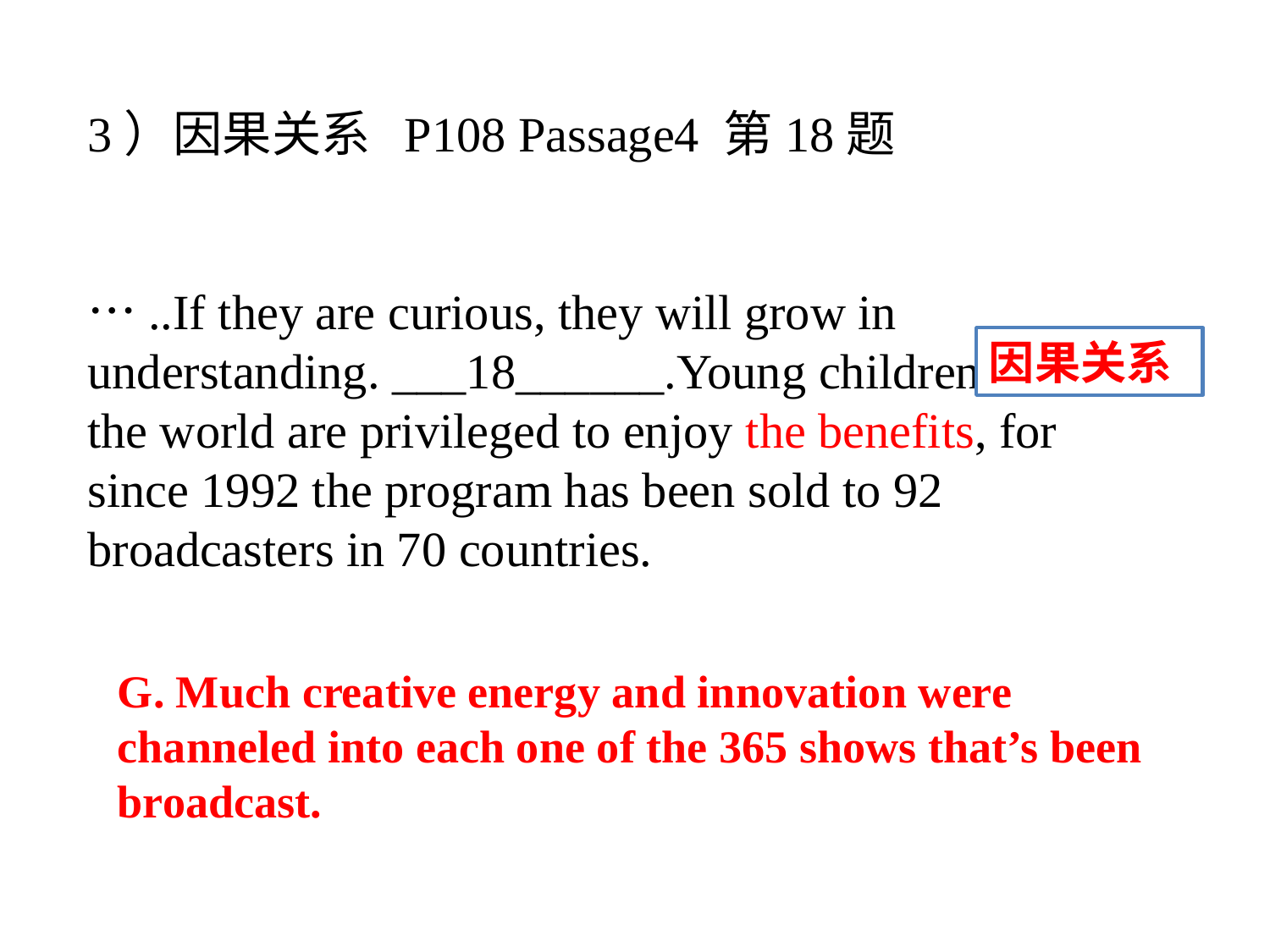

# 3）因果关系  P108 Passage4 第18题 …..If they are curious, they will grow in understanding. ___18______.Young children over the world are privileged to enjoy the benefits, for since 1992 the program has been sold to 92 broadcasters in 70 countries.
因果关系
G. Much creative energy and innovation were channeled into each one of the 365 shows that’s been broadcast.